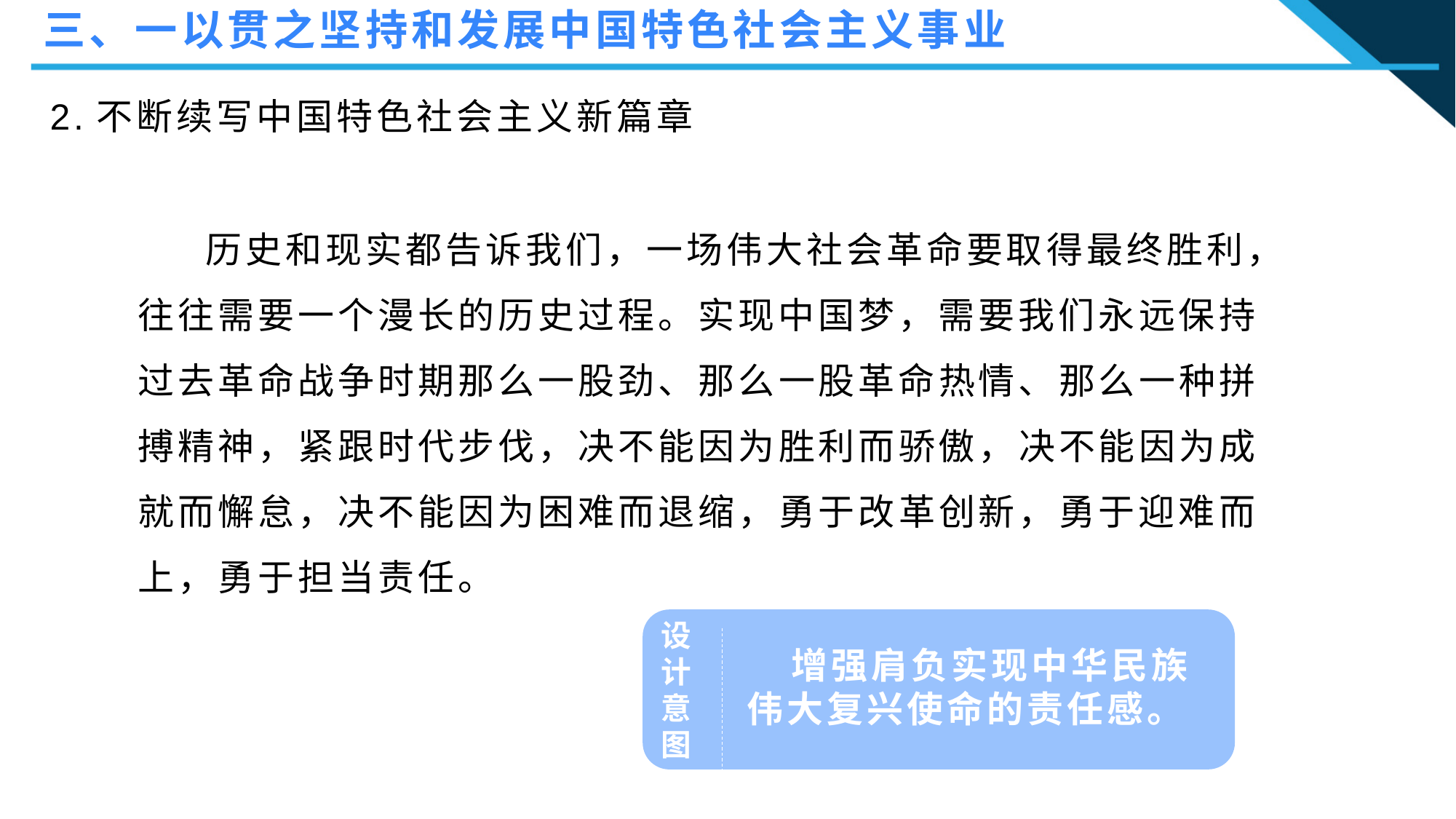

三、一以贯之坚持和发展中国特色社会主义事业
2.不断续写中国特色社会主义新篇章
     历史和现实都告诉我们，一场伟大社会革命要取得最终胜利，往往需要一个漫长的历史过程。实现中国梦，需要我们永远保持过去革命战争时期那么一股劲、那么一股革命热情、那么一种拼搏精神，紧跟时代步伐，决不能因为胜利而骄傲，决不能因为成就而懈怠，决不能因为困难而退缩，勇于改革创新，勇于迎难而上，勇于担当责任。
设
计
意
图
   增强肩负实现中华民族伟大复兴使命的责任感。